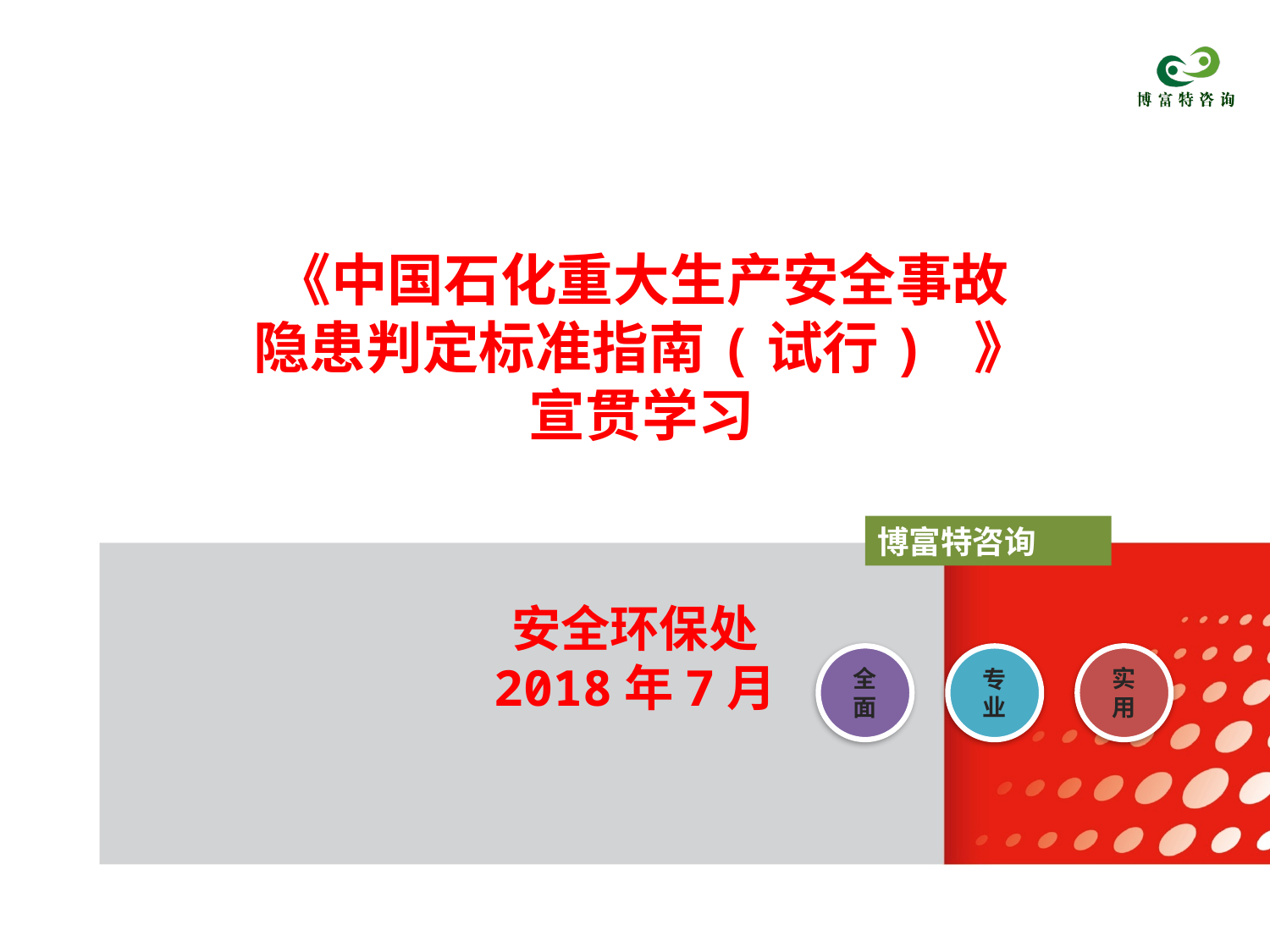

《中国石化重大生产安全事故
隐患判定标准指南(试行) 》
宣贯学习
博富特咨询
安全环保处
2018年7月
全面
实用
专业